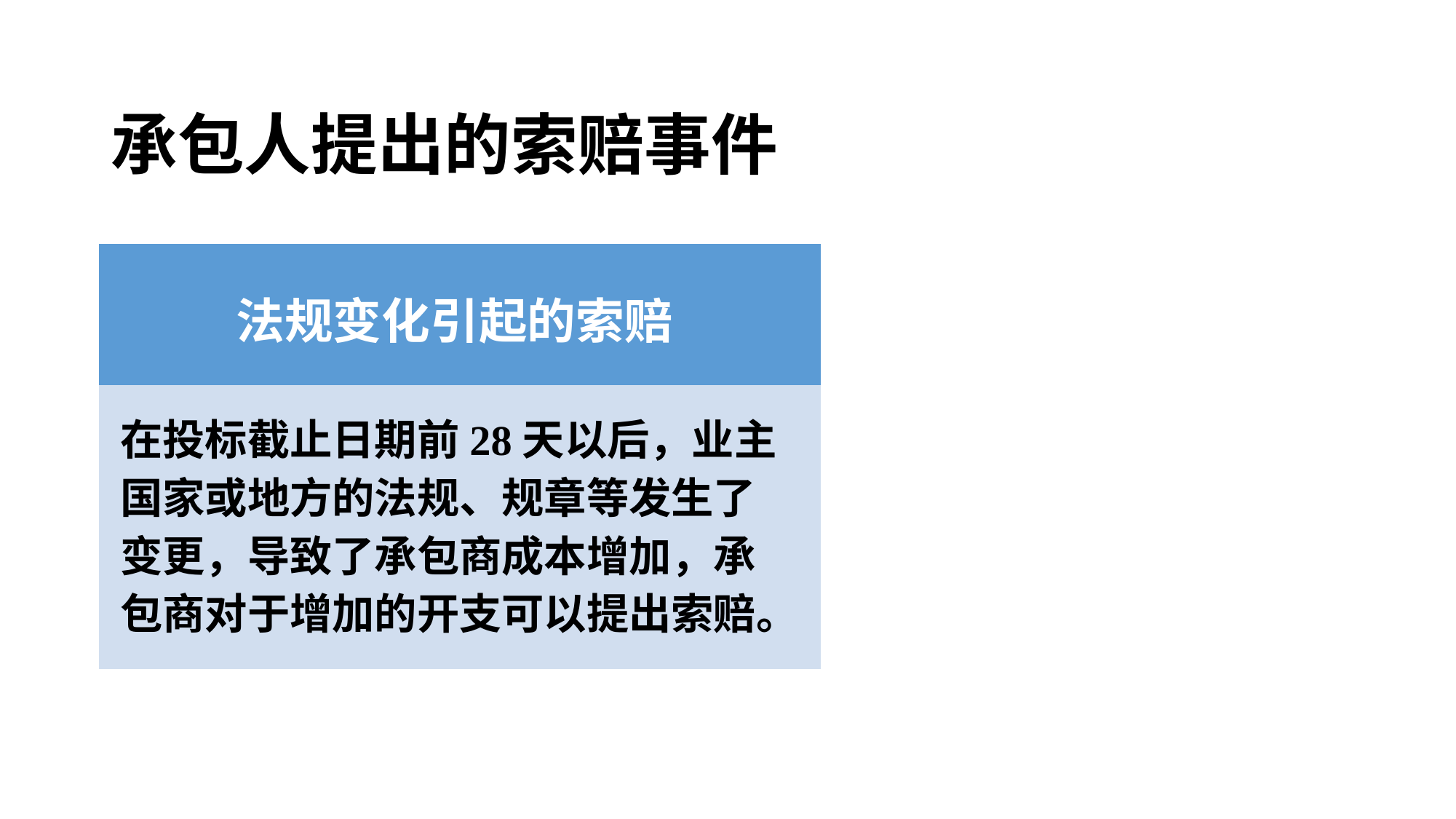

# 承包人提出的索赔事件
法规变化引起的索赔
在投标截止日期前28天以后，业主国家或地方的法规、规章等发生了变更，导致了承包商成本增加，承包商对于增加的开支可以提出索赔。